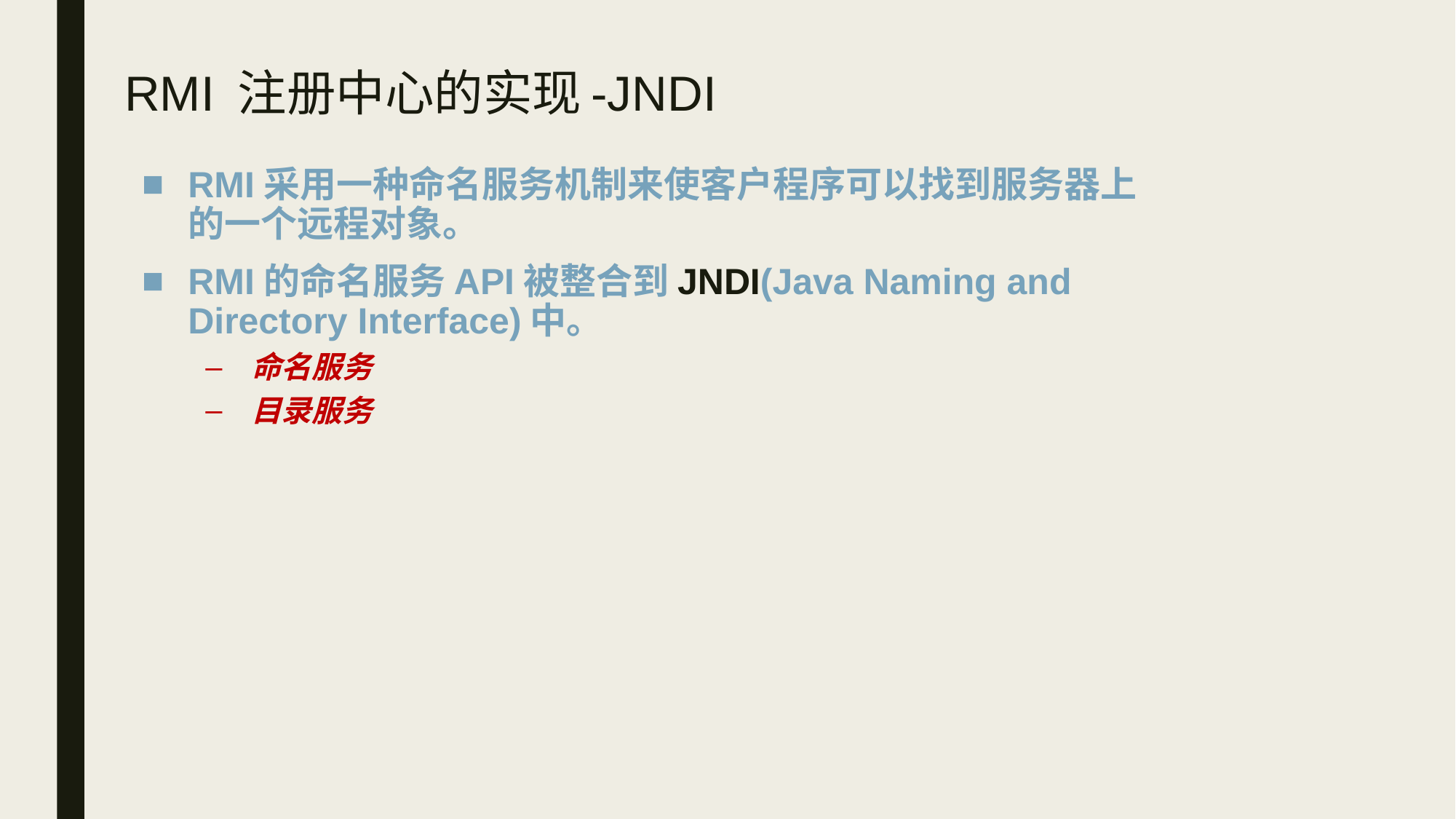

# RMI 注册中心的实现-JNDI
RMI采用一种命名服务机制来使客户程序可以找到服务器上的一个远程对象。
RMI的命名服务API被整合到JNDI(Java Naming and Directory Interface)中。
命名服务
目录服务